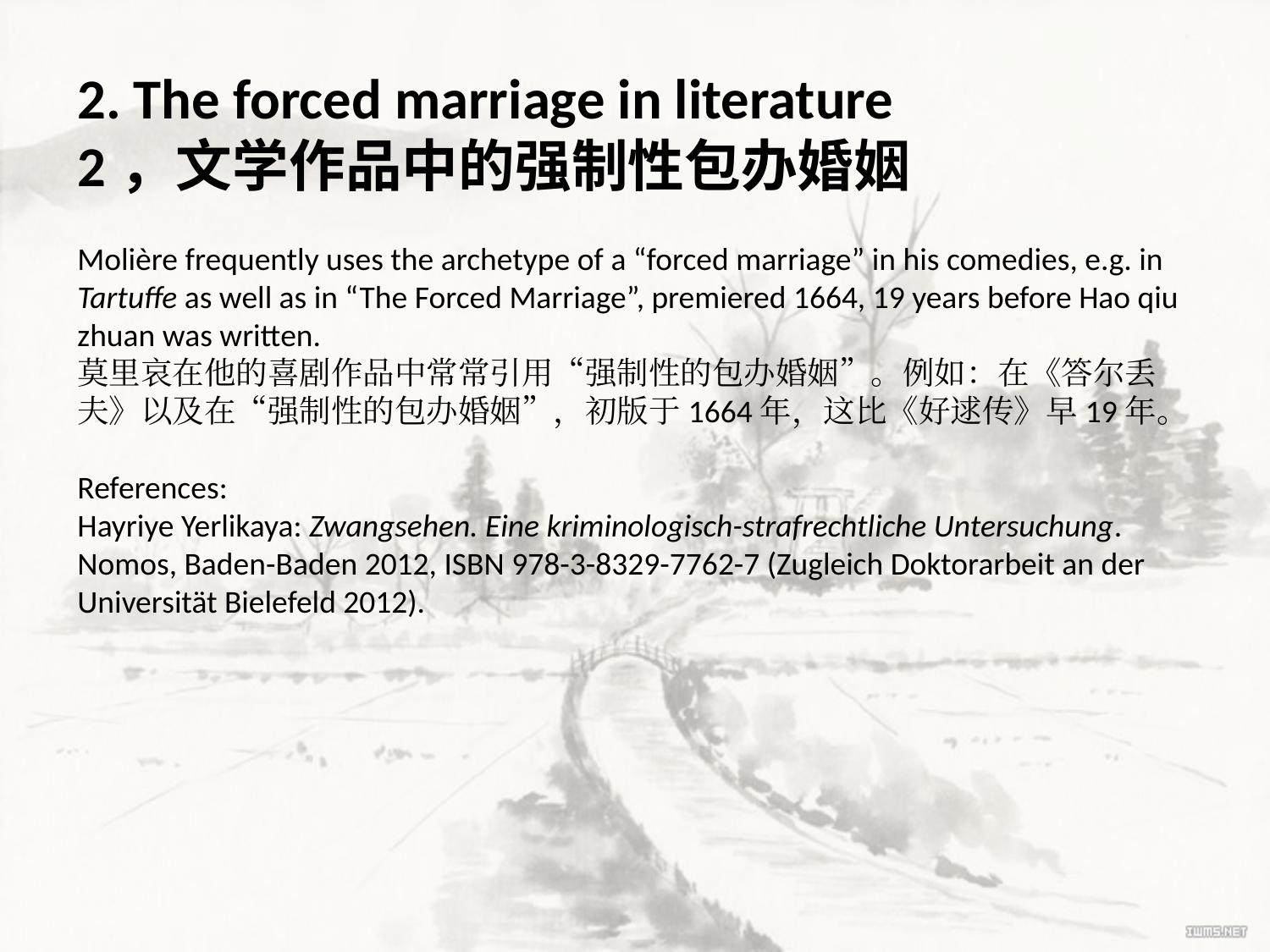

2. The forced marriage in literature
2，文学作品中的强制性包办婚姻

Molière frequently uses the archetype of a “forced marriage” in his comedies, e.g. in Tartuffe as well as in “The Forced Marriage”, premiered 1664, 19 years before Hao qiu zhuan was written.
莫里哀在他的喜剧作品中常常引用“强制性的包办婚姻”。例如：在《答尔丢夫》以及在“强制性的包办婚姻”，初版于1664年，这比《好逑传》早19年。

References:
Hayriye Yerlikaya: Zwangsehen. Eine kriminologisch-strafrechtliche Untersuchung. Nomos, Baden-Baden 2012, ISBN 978-3-8329-7762-7 (Zugleich Doktorarbeit an der Universität Bielefeld 2012).